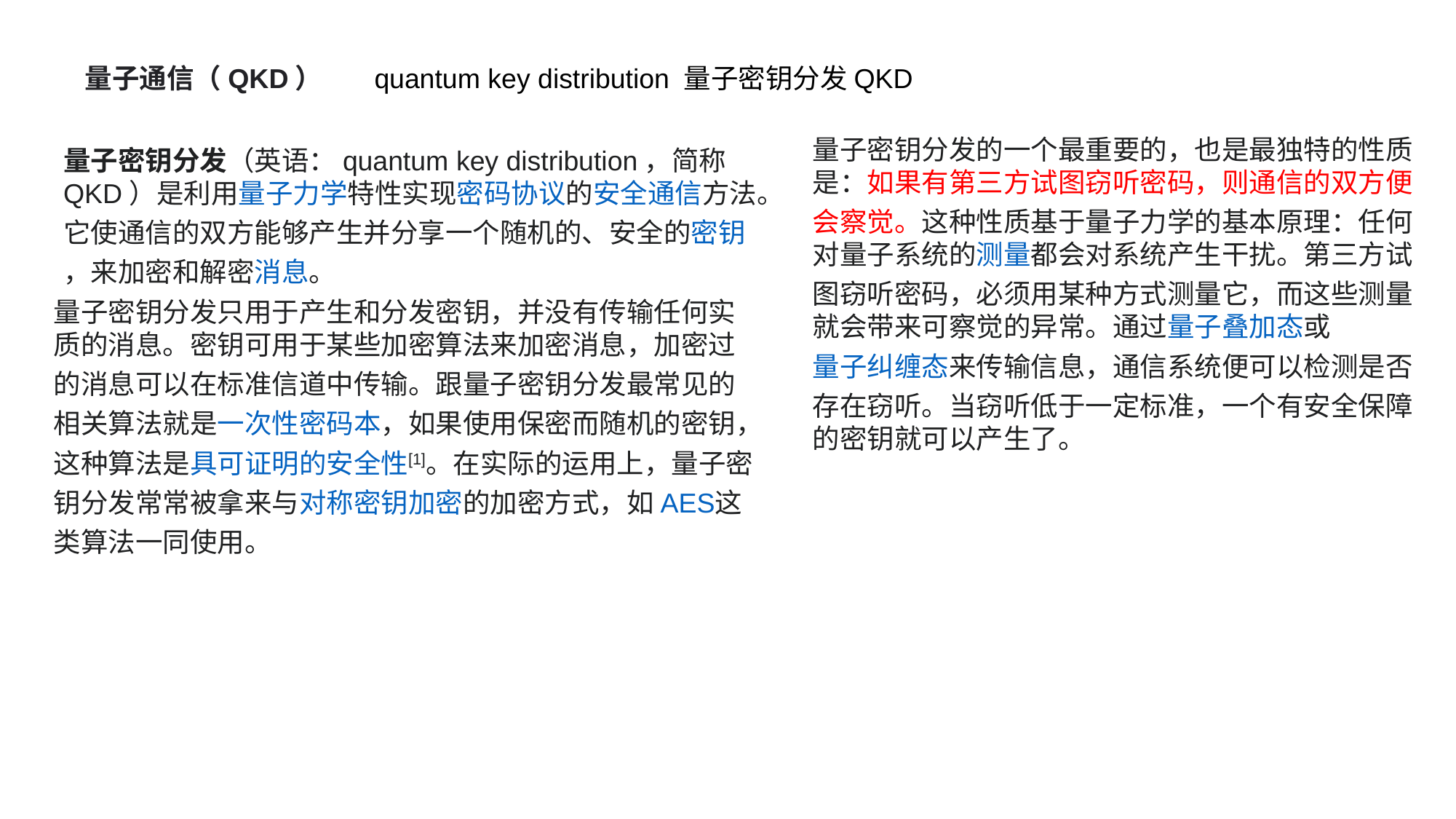

量子通信（QKD）
quantum key distribution 量子密钥分发QKD
量子密钥分发的一个最重要的，也是最独特的性质是：如果有第三方试图窃听密码，则通信的双方便会察觉。这种性质基于量子力学的基本原理：任何对量子系统的测量都会对系统产生干扰。第三方试图窃听密码，必须用某种方式测量它，而这些测量就会带来可察觉的异常。通过量子叠加态或量子纠缠态来传输信息，通信系统便可以检测是否存在窃听。当窃听低于一定标准，一个有安全保障的密钥就可以产生了。
量子密钥分发（英语：quantum key distribution，简称QKD）是利用量子力学特性实现密码协议的安全通信方法。它使通信的双方能够产生并分享一个随机的、安全的密钥，来加密和解密消息。
量子密钥分发只用于产生和分发密钥，并没有传输任何实质的消息。密钥可用于某些加密算法来加密消息，加密过的消息可以在标准信道中传输。跟量子密钥分发最常见的相关算法就是一次性密码本，如果使用保密而随机的密钥，这种算法是具可证明的安全性[1]。在实际的运用上，量子密钥分发常常被拿来与对称密钥加密的加密方式，如AES这类算法一同使用。